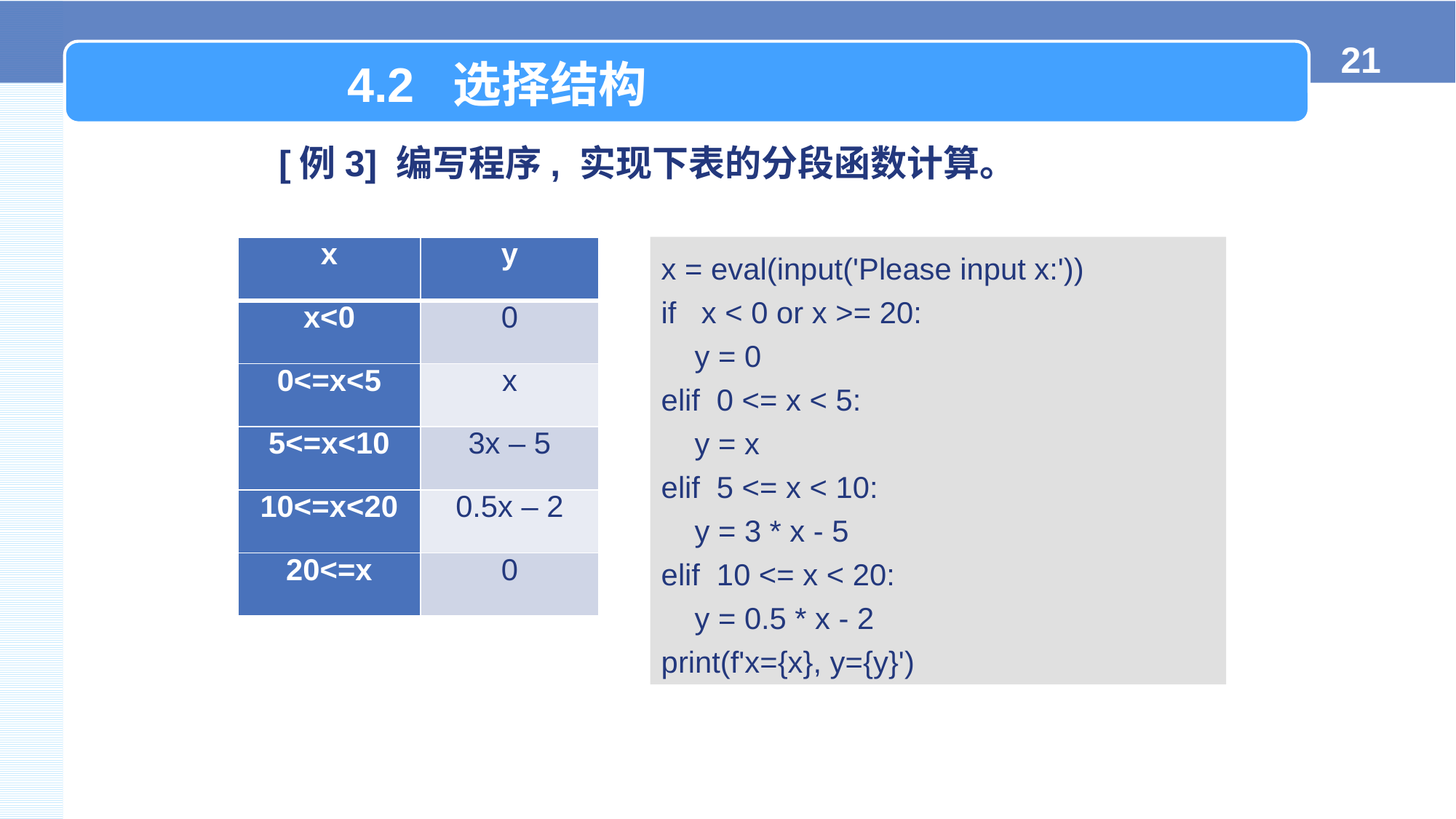

4.2  选择结构
[例3] 编写程序, 实现下表的分段函数计算。
x = eval(input('Please input x:'))
if   x < 0 or x >= 20:
    y = 0
elif  0 <= x < 5:
    y = x
elif  5 <= x < 10:
    y = 3 * x - 5
elif  10 <= x < 20:
    y = 0.5 * x - 2
print(f'x={x}, y={y}')
| x | y |
| --- | --- |
| x<0 | 0 |
| 0<=x<5 | x |
| 5<=x<10 | 3x – 5 |
| 10<=x<20 | 0.5x – 2 |
| 20<=x | 0 |